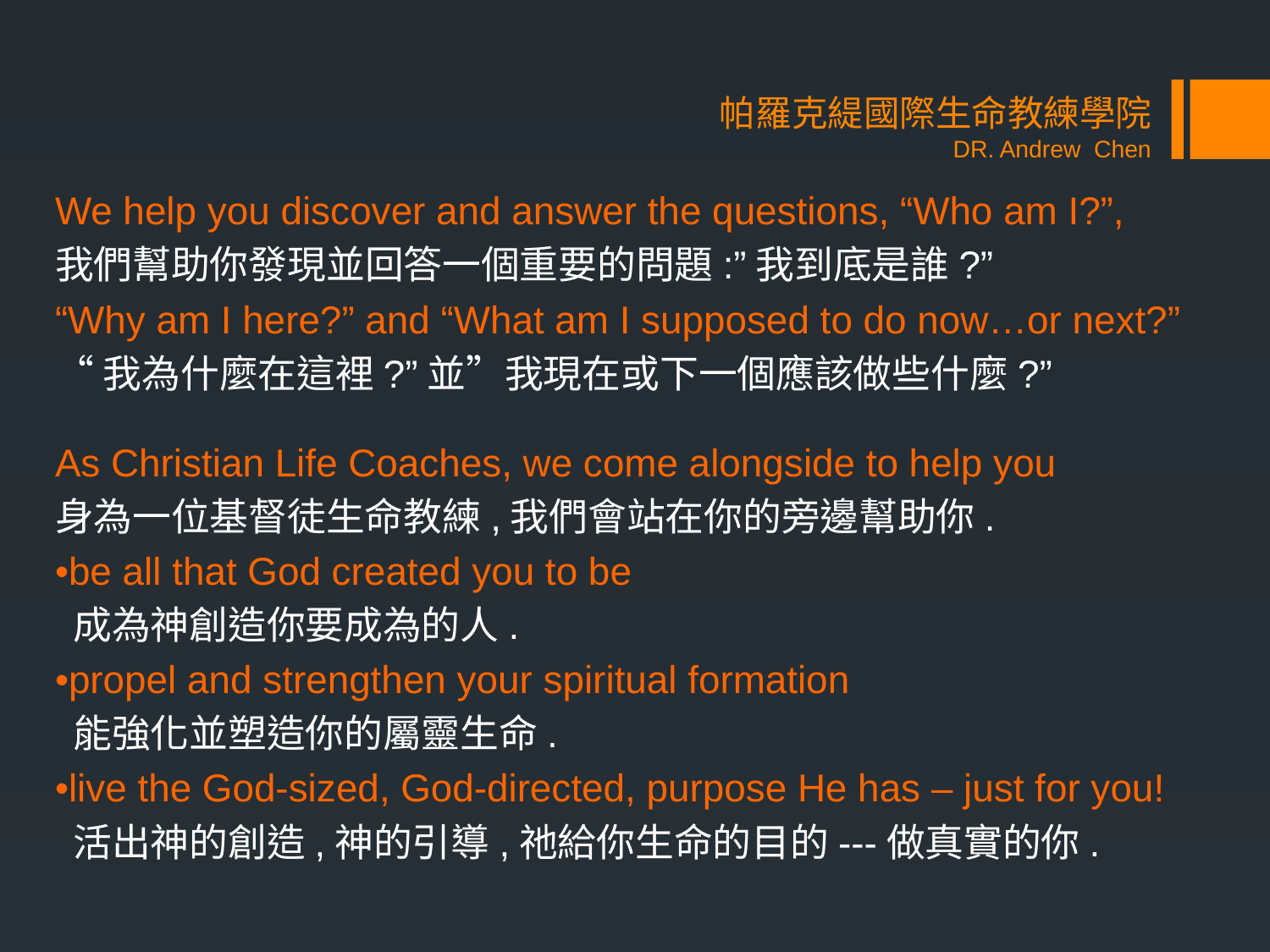

帕羅克緹國際生命教練學院
DR. Andrew  Chen
We help you discover and answer the questions, “Who am I?”,
我們幫助你發現並回答一個重要的問題:”我到底是誰?”
“Why am I here?” and “What am I supposed to do now…or next?”
“我為什麼在這裡?”並”我現在或下一個應該做些什麼?”

As Christian Life Coaches, we come alongside to help you
身為一位基督徒生命教練,我們會站在你的旁邊幫助你.
•be all that God created you to be
 成為神創造你要成為的人.
•propel and strengthen your spiritual formation
 能強化並塑造你的屬靈生命.
•live the God-sized, God-directed, purpose He has – just for you!
 活出神的創造,神的引導,祂給你生命的目的---做真實的你.